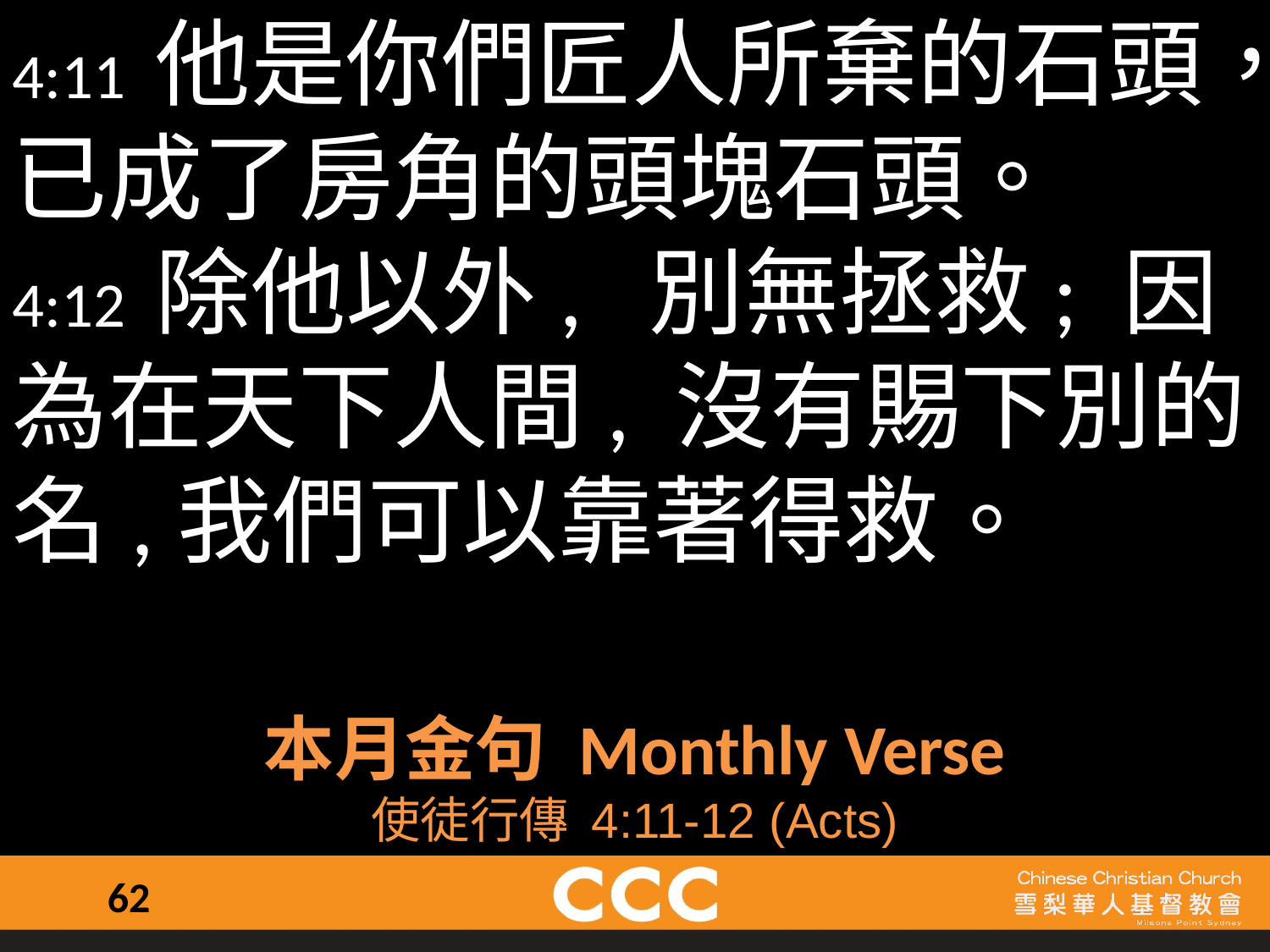

4:11 他是你們匠人所棄的石頭，已成了房角的頭塊石頭。
4:12 除他以外,  別無拯救; 因為在天下人間, 沒有賜下別的名,我們可以靠著得救。
本月金句 Monthly Verse
使徒行傳 4:11-12 (Acts)
62